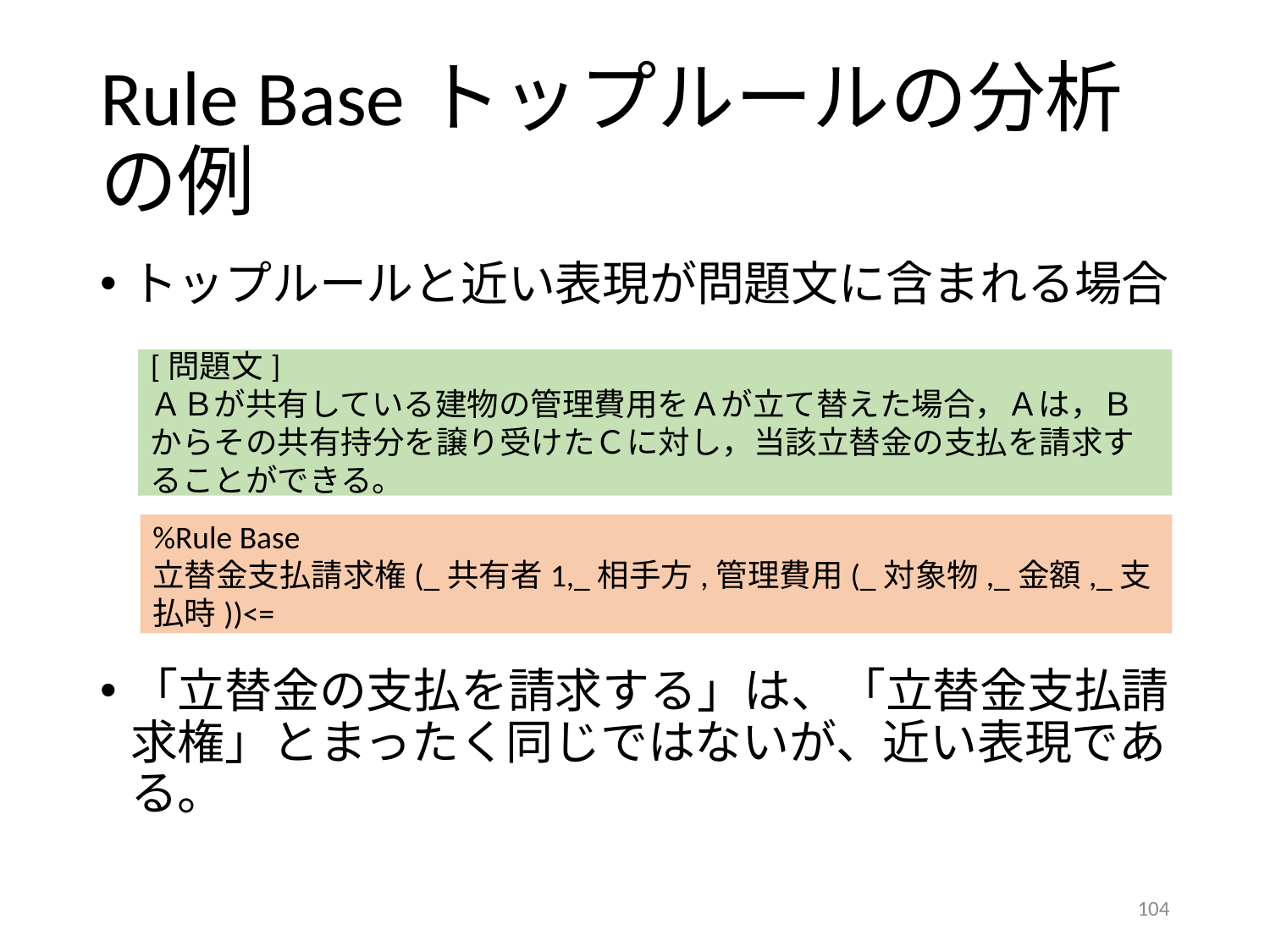

# Rule Baseトップルールの分析の例
トップルールと近い表現が問題文に含まれる場合

「立替金の支払を請求する」は、「立替金支払請求権」とまったく同じではないが、近い表現である。
[問題文]
ＡＢが共有している建物の管理費用をＡが立て替えた場合，Ａは，Ｂからその共有持分を譲り受けたＣに対し，当該立替金の支払を請求することができる。
%Rule Base
立替金支払請求権(_共有者1,_相手方,管理費用(_対象物,_金額,_支払時))<=
104